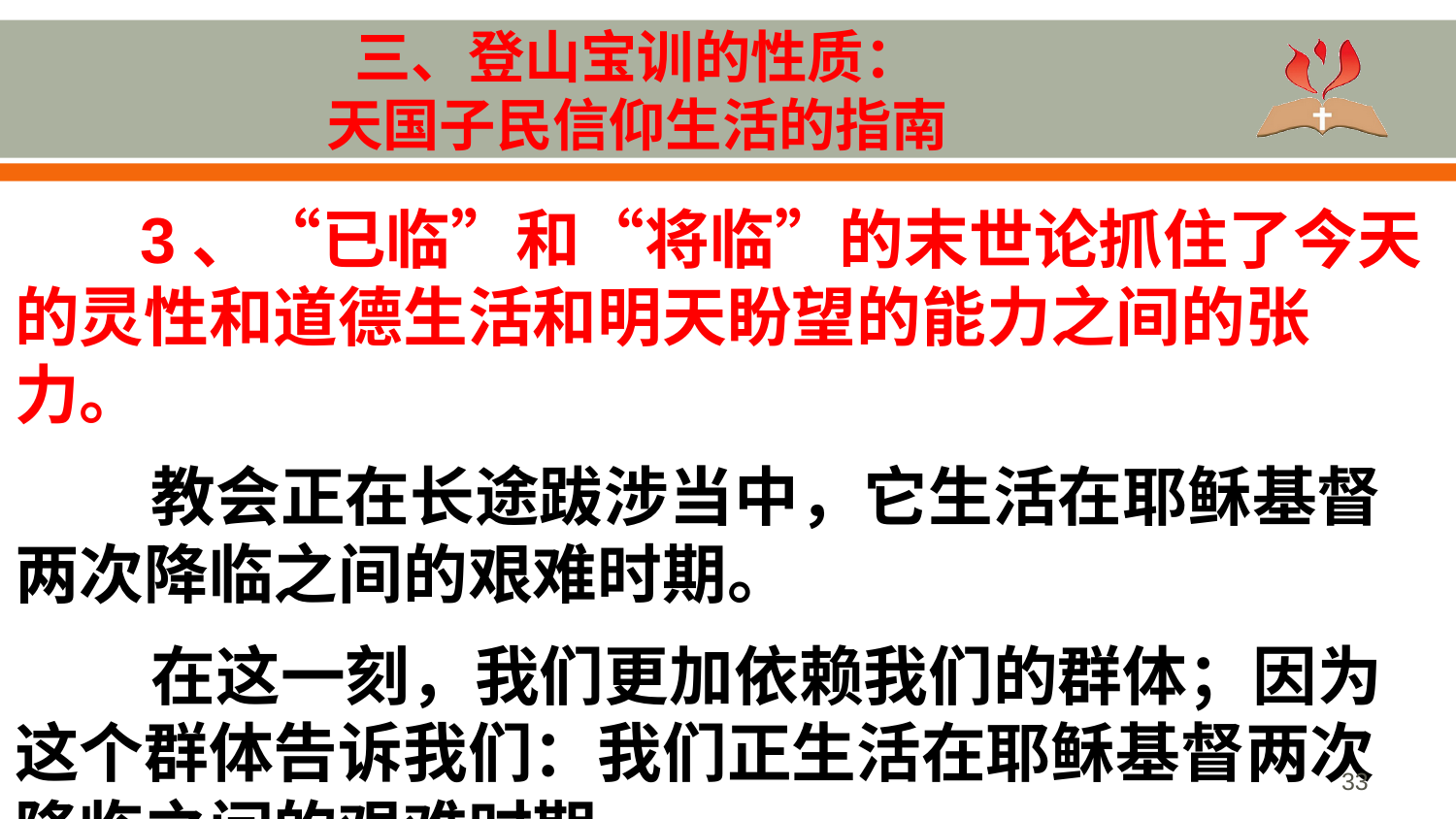

# 三、登山宝训的性质： 天国子民信仰生活的指南
       3、“已临”和“将临”的末世论抓住了今天的灵性和道德生活和明天盼望的能力之间的张力。
教会正在长途跋涉当中，它生活在耶稣基督两次降临之间的艰难时期。
在这一刻，我们更加依赖我们的群体；因为这个群体告诉我们：我们正生活在耶稣基督两次降临之间的艰难时期。

33